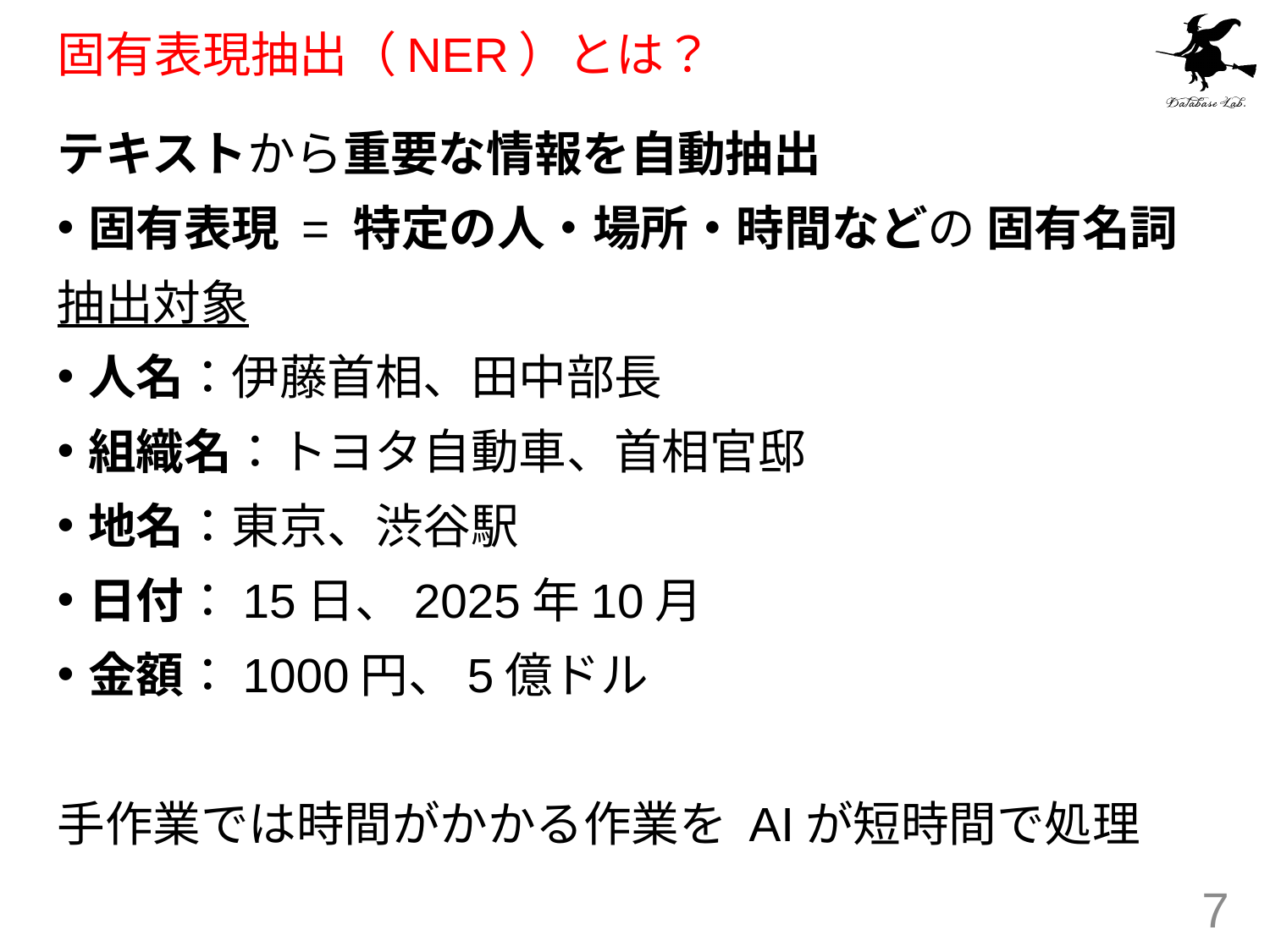

# 固有表現抽出（NER）とは？
テキストから重要な情報を自動抽出
固有表現 = 特定の人・場所・時間などの 固有名詞
抽出対象
人名：伊藤首相、田中部長
組織名：トヨタ自動車、首相官邸
地名：東京、渋谷駅
日付：15日、2025年10月
金額：1000円、5億ドル

手作業では時間がかかる作業を AIが短時間で処理

7